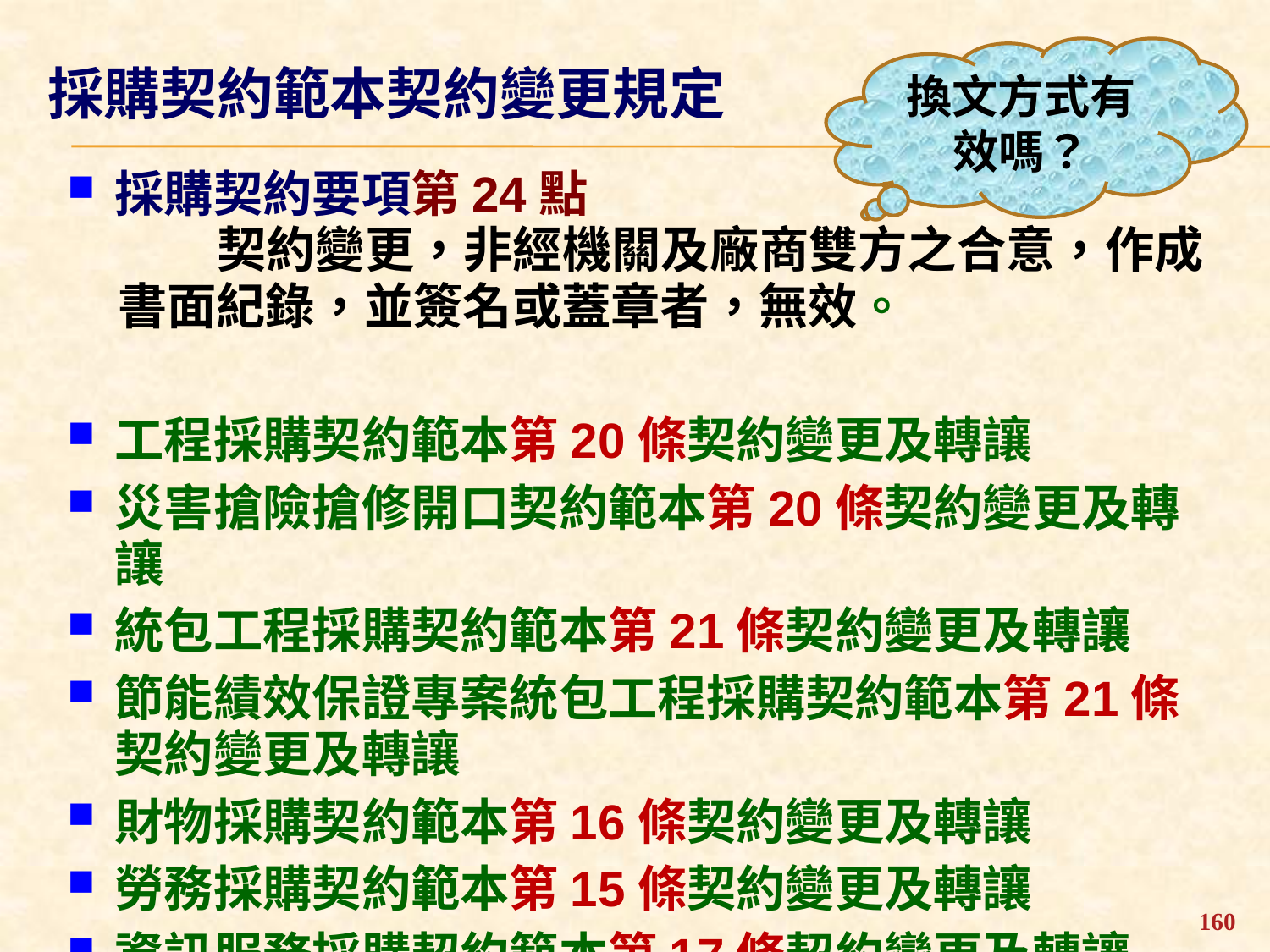

換文方式有效嗎？
採購契約範本契約變更規定
採購契約要項第24點
契約變更，非經機關及廠商雙方之合意，作成書面紀錄，並簽名或蓋章者，無效。

工程採購契約範本第20條契約變更及轉讓
災害搶險搶修開口契約範本第20條契約變更及轉讓
統包工程採購契約範本第21條契約變更及轉讓
節能績效保證專案統包工程採購契約範本第21條契約變更及轉讓
財物採購契約範本第16條契約變更及轉讓
勞務採購契約範本第15條契約變更及轉讓
資訊服務採購契約範本第17條契約變更及轉讓

160